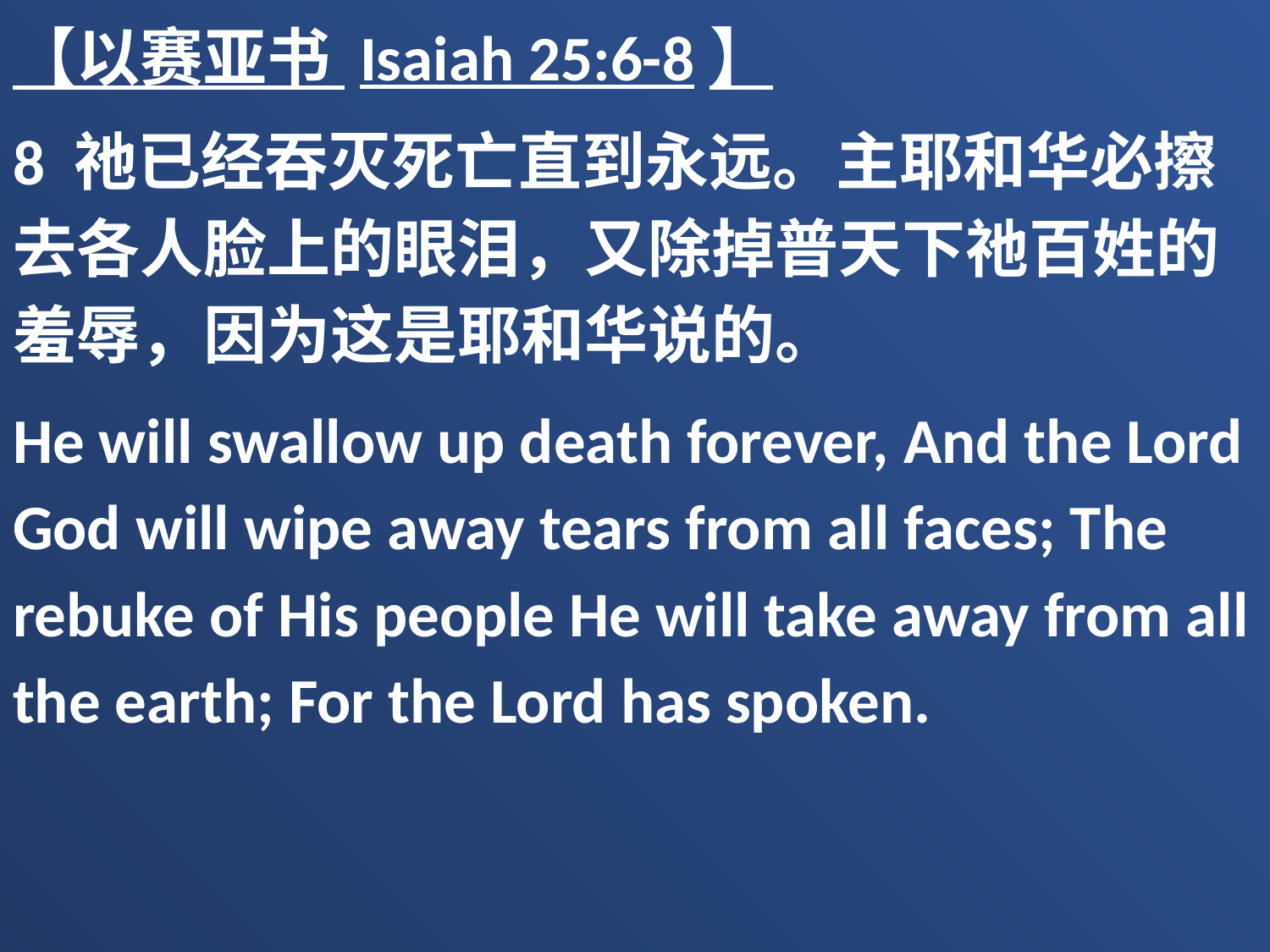

【以赛亚书 Isaiah 25:6-8】
8 祂已经吞灭死亡直到永远。主耶和华必擦去各人脸上的眼泪，又除掉普天下祂百姓的羞辱，因为这是耶和华说的。
He will swallow up death forever, And the Lord God will wipe away tears from all faces; The rebuke of His people He will take away from all the earth; For the Lord has spoken.